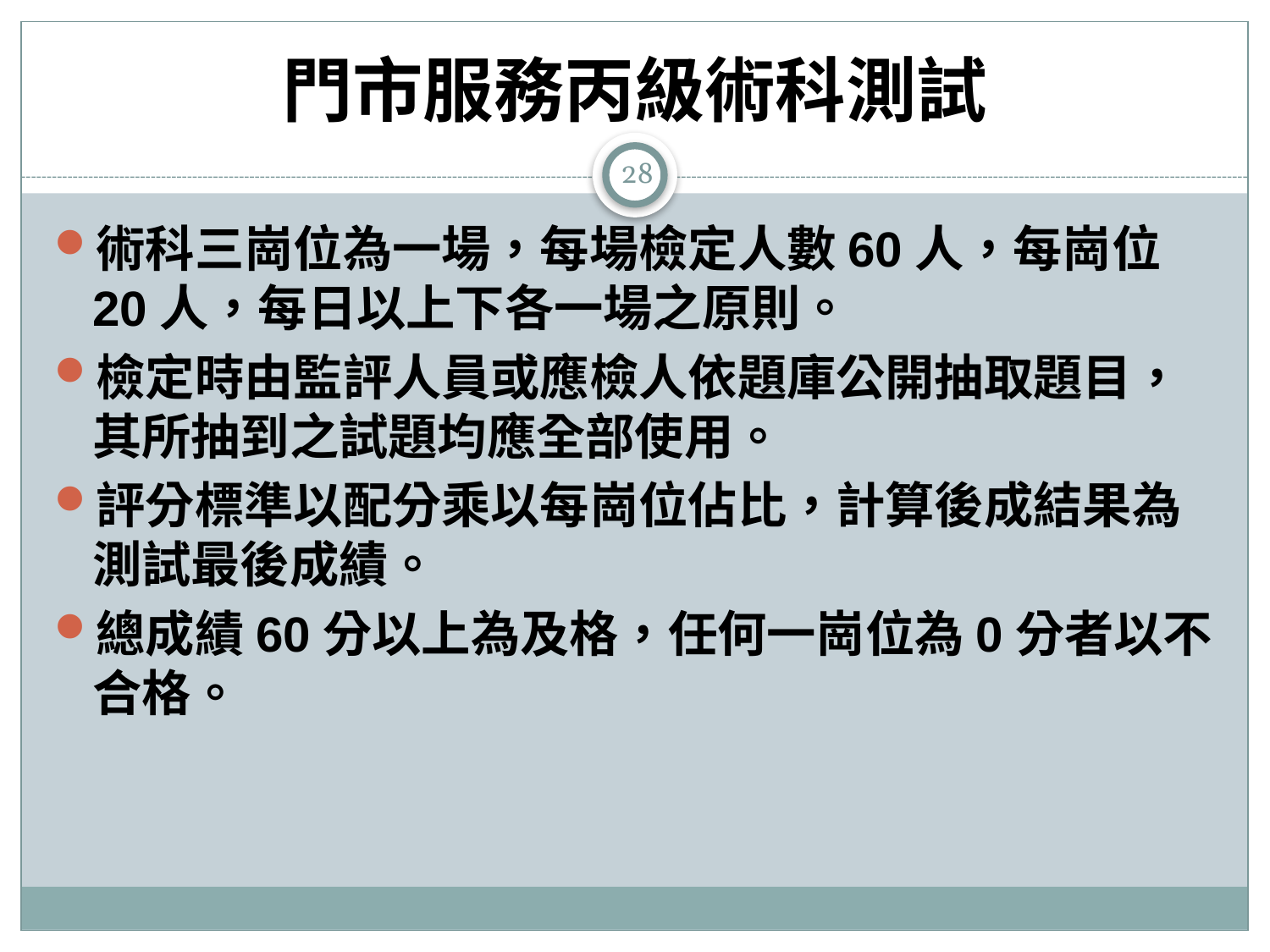

# 門市服務丙級術科測試
28
術科三崗位為一場，每場檢定人數60人，每崗位20人，每日以上下各一場之原則。
檢定時由監評人員或應檢人依題庫公開抽取題目，其所抽到之試題均應全部使用。
評分標準以配分乘以每崗位佔比，計算後成結果為測試最後成績。
總成績60分以上為及格，任何一崗位為0分者以不合格。